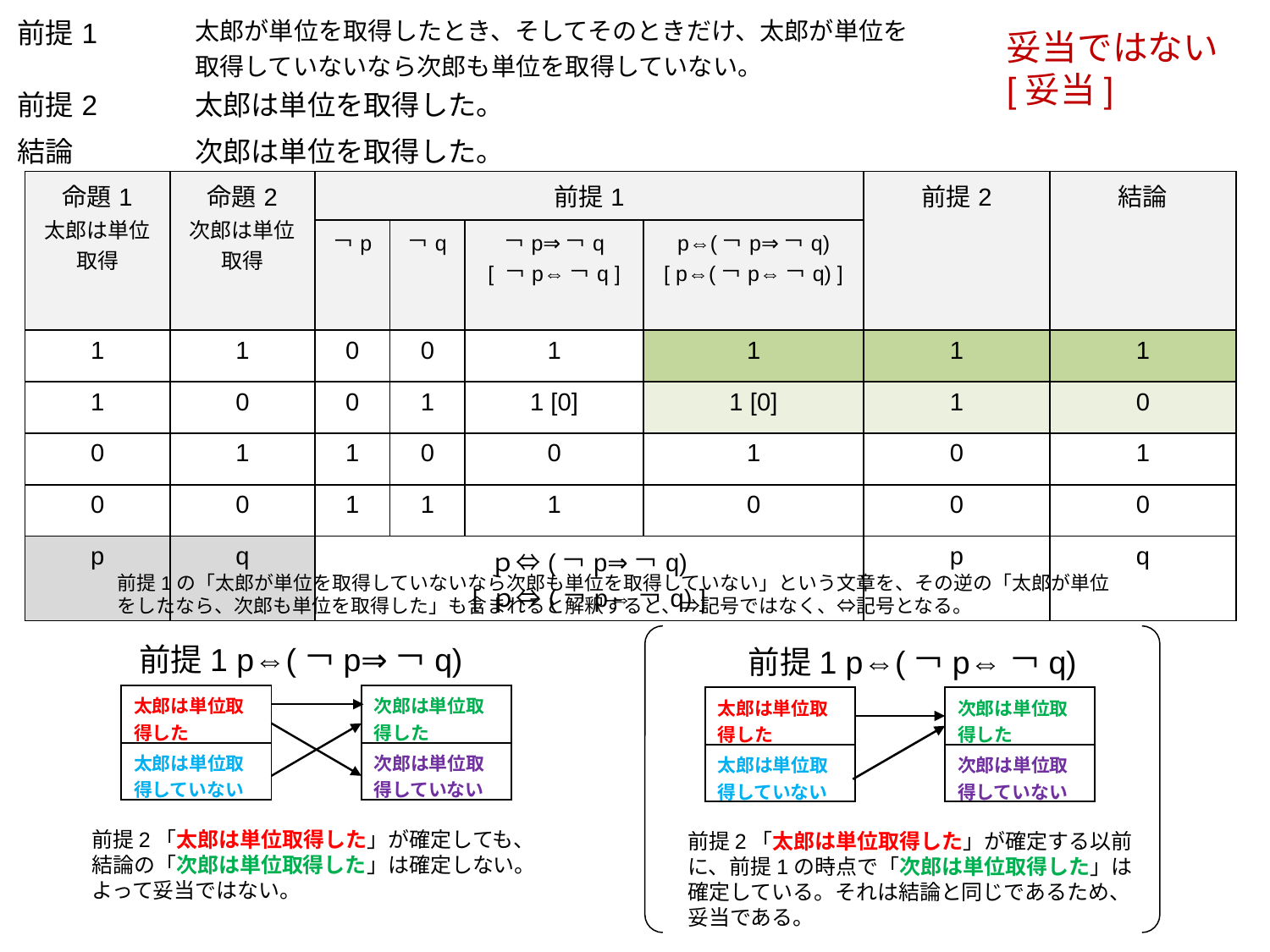

| 前提1 | 太郎が単位を取得したとき、そしてそのときだけ、太郎が単位を取得していないなら次郎も単位を取得していない。 |
| --- | --- |
| 前提2 | 太郎は単位を取得した。 |
| 結論 | 次郎は単位を取得した。 |
妥当ではない
[妥当]
| 命題1 太郎は単位取得 | 命題2 次郎は単位取得 | 前提1 |  |  |  | 前提2 | 結論 |
| --- | --- | --- | --- | --- | --- | --- | --- |
|  |  | ￢p | ￢q | ￢p⇒￢q [ ￢p⇔￢q ] | p⇔(￢p⇒￢q) [ p⇔(￢p⇔￢q) ] |  |  |
| 1 | 1 | 0 | 0 | 1 | 1 | 1 | 1 |
| 1 | 0 | 0 | 1 | 1 [0] | 1 [0] | 1 | 0 |
| 0 | 1 | 1 | 0 | 0 | 1 | 0 | 1 |
| 0 | 0 | 1 | 1 | 1 | 0 | 0 | 0 |
| p | q | ｐ⇔(￢p⇒￢q) [ ｐ⇔(￢p⇔￢q) ] |  |  |  | p | q |
前提1の「太郎が単位を取得していないなら次郎も単位を取得していない」という文章を、その逆の「太郎が単位をしたなら、次郎も単位を取得した」も含まれると解釈すると、⇒記号ではなく、⇔記号となる。

前提1 p⇔(￢p⇒￢q)
前提1 p⇔(￢p⇔￢q)
| 太郎は単位取得した |
| --- |
| 太郎は単位取得していない |
| 次郎は単位取得した |
| --- |
| 次郎は単位取得していない |
| 太郎は単位取得した |
| --- |
| 太郎は単位取得していない |
| 次郎は単位取得した |
| --- |
| 次郎は単位取得していない |
前提2「太郎は単位取得した」が確定しても、結論の「次郎は単位取得した」は確定しない。よって妥当ではない。
前提2「太郎は単位取得した」が確定する以前に、前提1の時点で「次郎は単位取得した」は確定している。それは結論と同じであるため、妥当である。